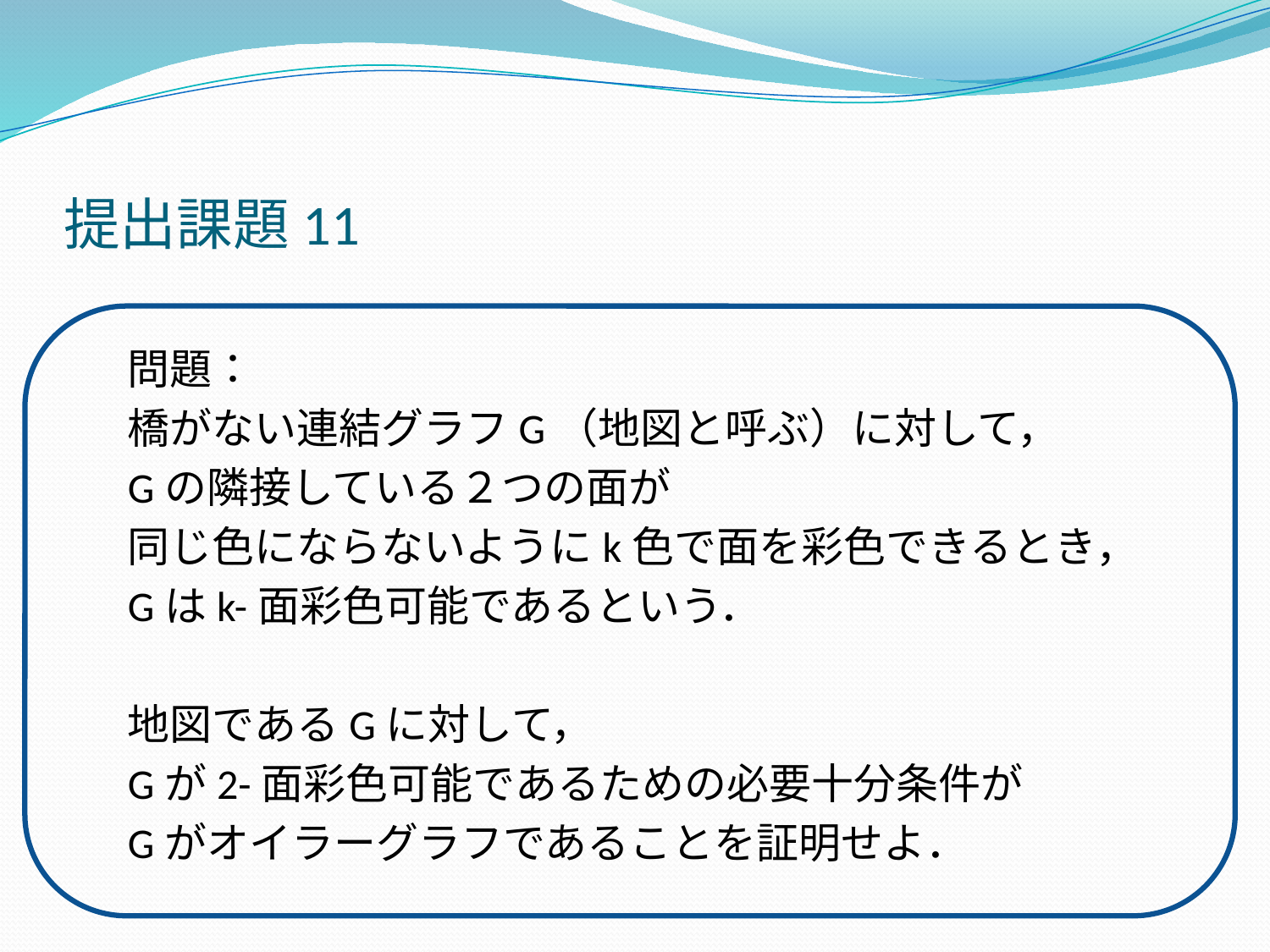

# 提出課題11

問題：
橋がない連結グラフG（地図と呼ぶ）に対して，
Gの隣接している２つの面が
同じ色にならないようにk色で面を彩色できるとき，
Gはk-面彩色可能であるという．

地図であるGに対して，
Gが2-面彩色可能であるための必要十分条件が
Gがオイラーグラフであることを証明せよ．